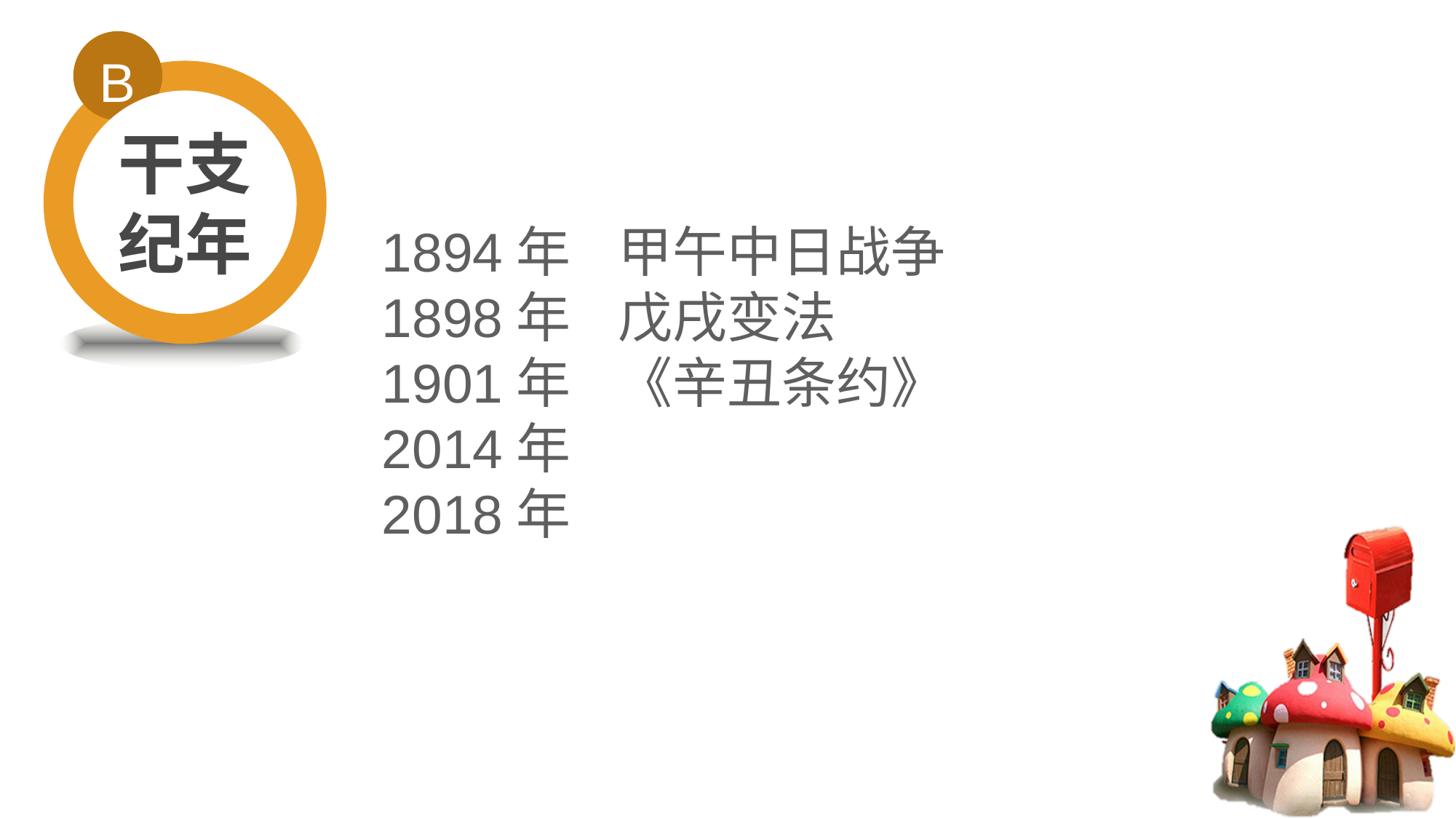

B

干支
纪年

1894年
1898年
1901年
2014年
2018年
甲午中日战争
戊戌变法
《辛丑条约》

21